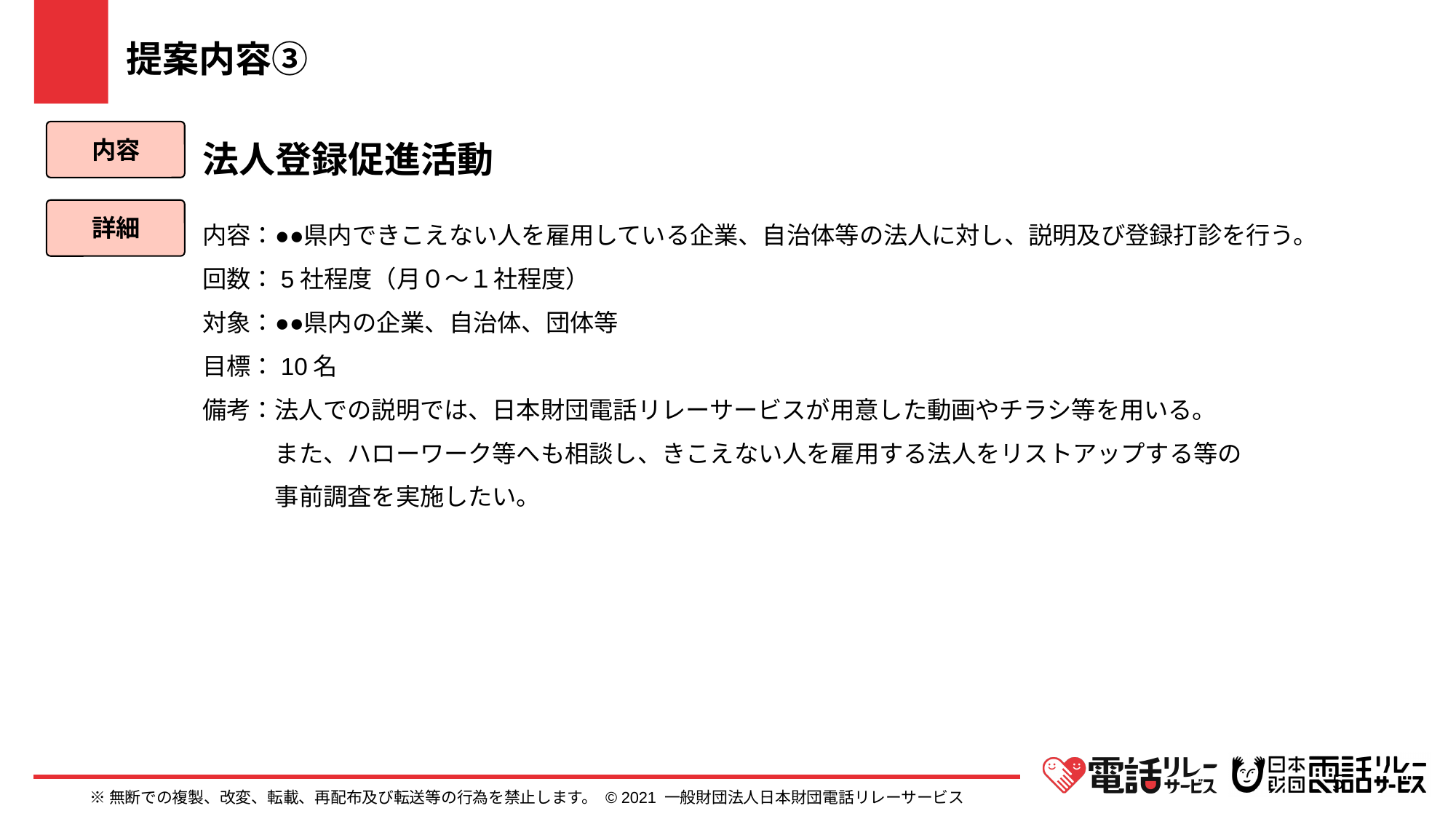

提案内容③
法人登録促進活動

内容

内容：●●県内できこえない人を雇用している企業、自治体等の法人に対し、説明及び登録打診を行う。
回数：5社程度（月０～１社程度）
対象：●●県内の企業、自治体、団体等
目標：10名
備考：法人での説明では、日本財団電話リレーサービスが用意した動画やチラシ等を用いる。
　　　また、ハローワーク等へも相談し、きこえない人を雇用する法人をリストアップする等の
　　　事前調査を実施したい。
詳細
5